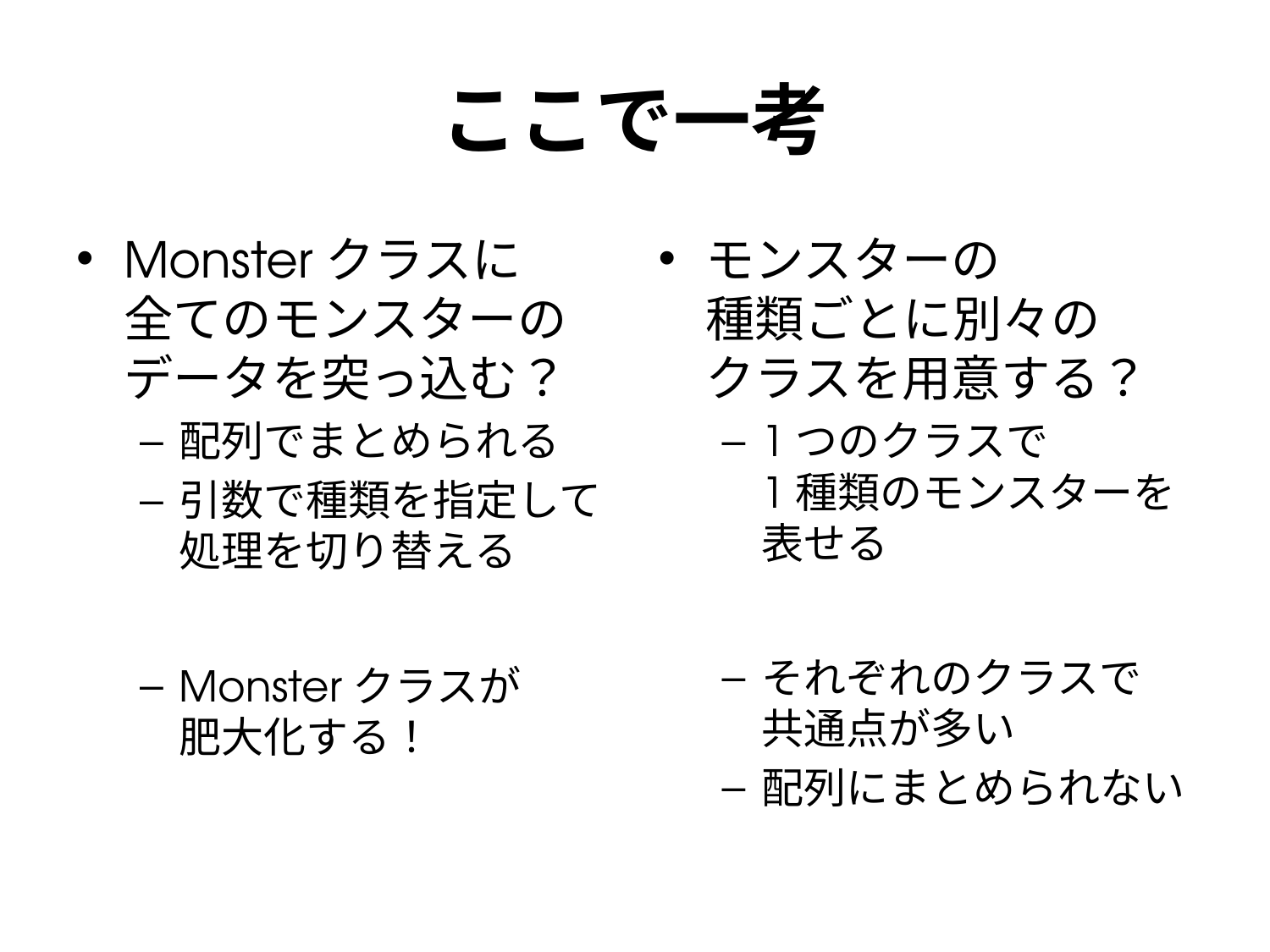

# ここで一考
Monsterクラスに
全てのモンスターのデータを突っ込む？
配列でまとめられる
引数で種類を指定して処理を切り替える

Monsterクラスが
肥大化する！
モンスターの
種類ごとに別々の
クラスを用意する？
1つのクラスで
1種類のモンスターを表せる

それぞれのクラスで
共通点が多い
配列にまとめられない